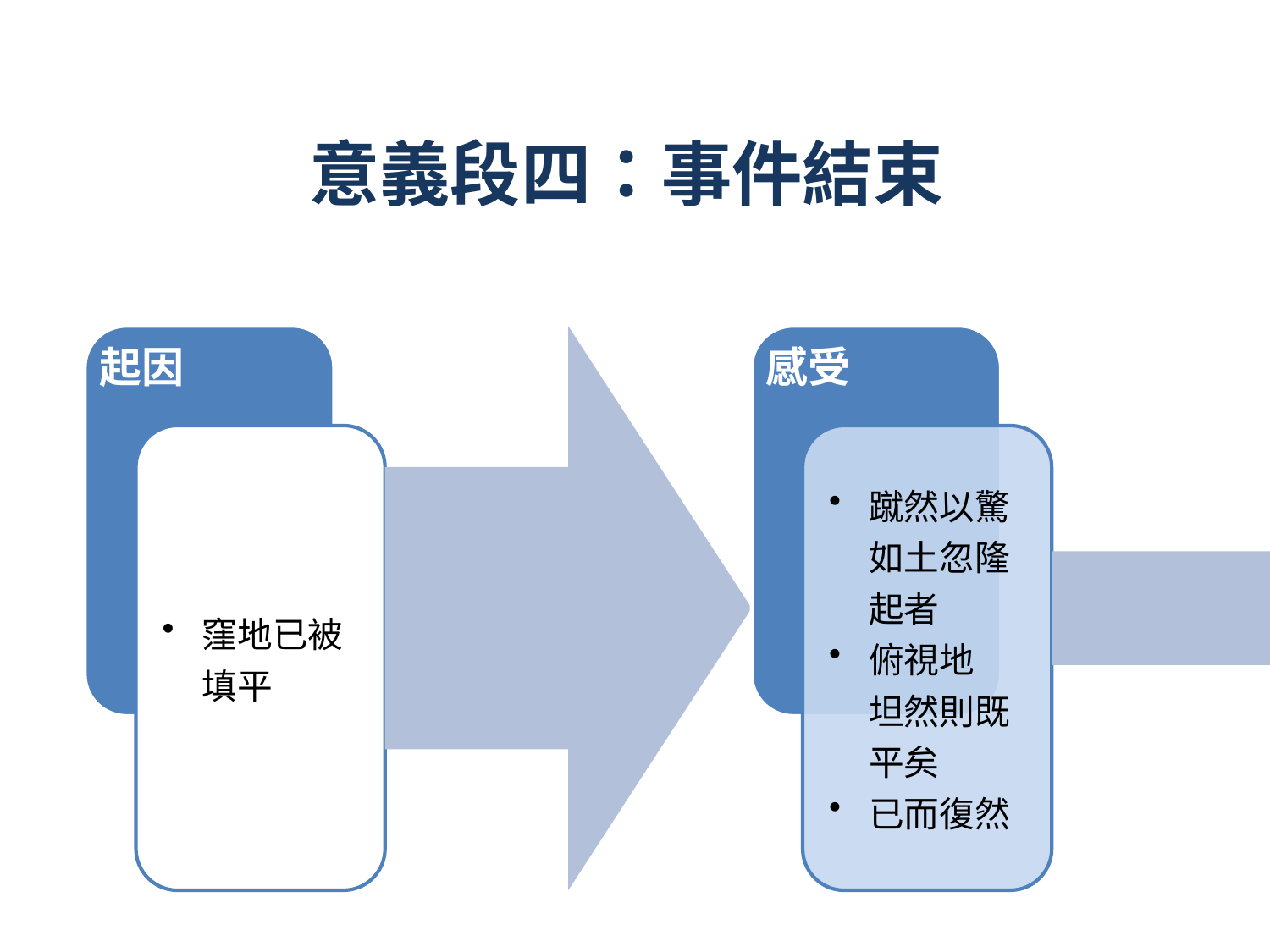

# 意義段四：事件結束
起因
窪地已被填平
感受
蹴然以驚 如土忽隆起者
俯視地       坦然則既平矣
已而復然